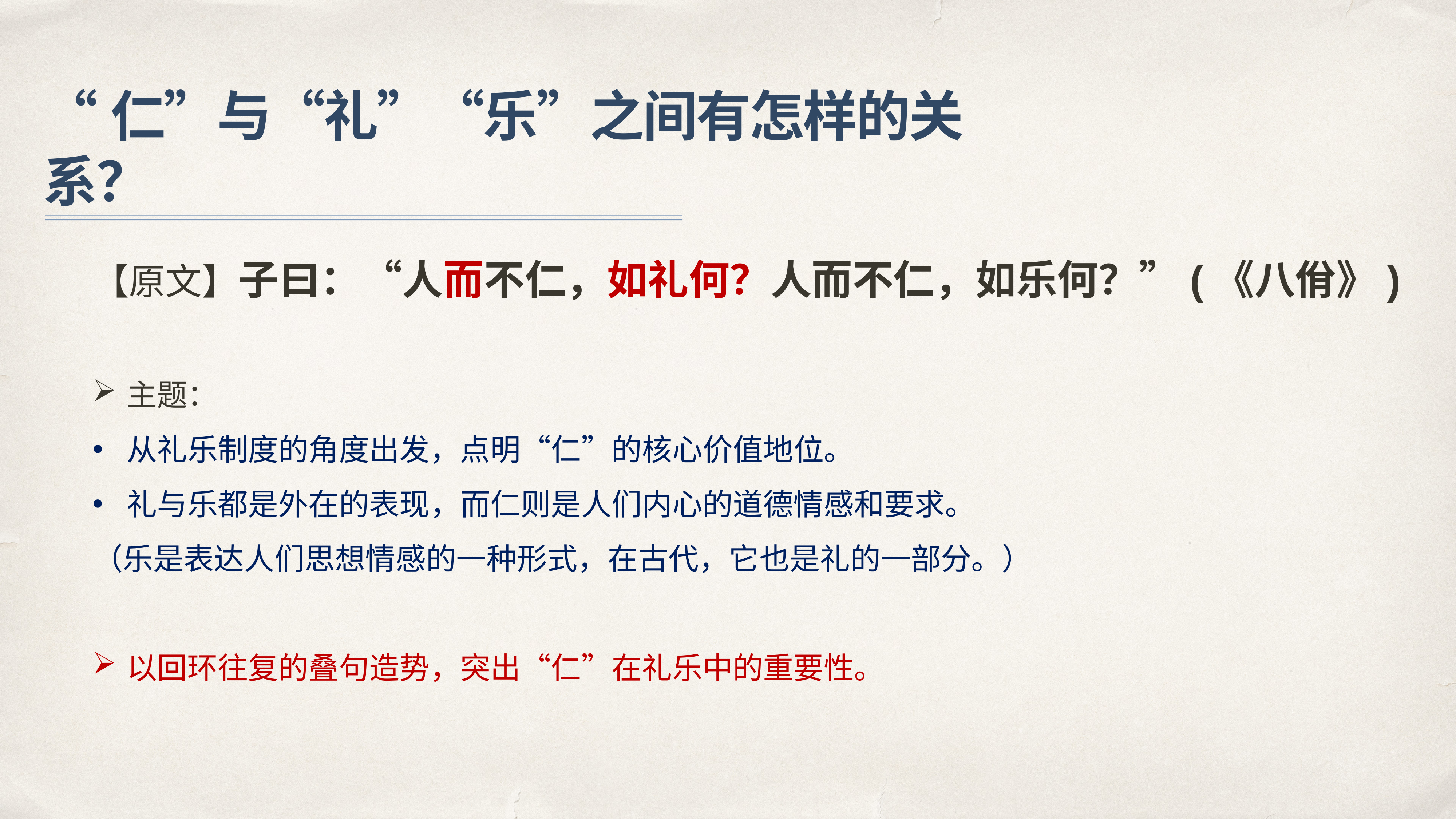

# “仁”与“礼”“乐”之间有怎样的关系？

【原文】子曰：“人而不仁，如礼何？人而不仁，如乐何？”(《八佾》)

主题：
从礼乐制度的角度出发，点明“仁”的核心价值地位。
礼与乐都是外在的表现，而仁则是人们内心的道德情感和要求。
（乐是表达人们思想情感的一种形式，在古代，它也是礼的一部分。）

以回环往复的叠句造势，突出“仁”在礼乐中的重要性。